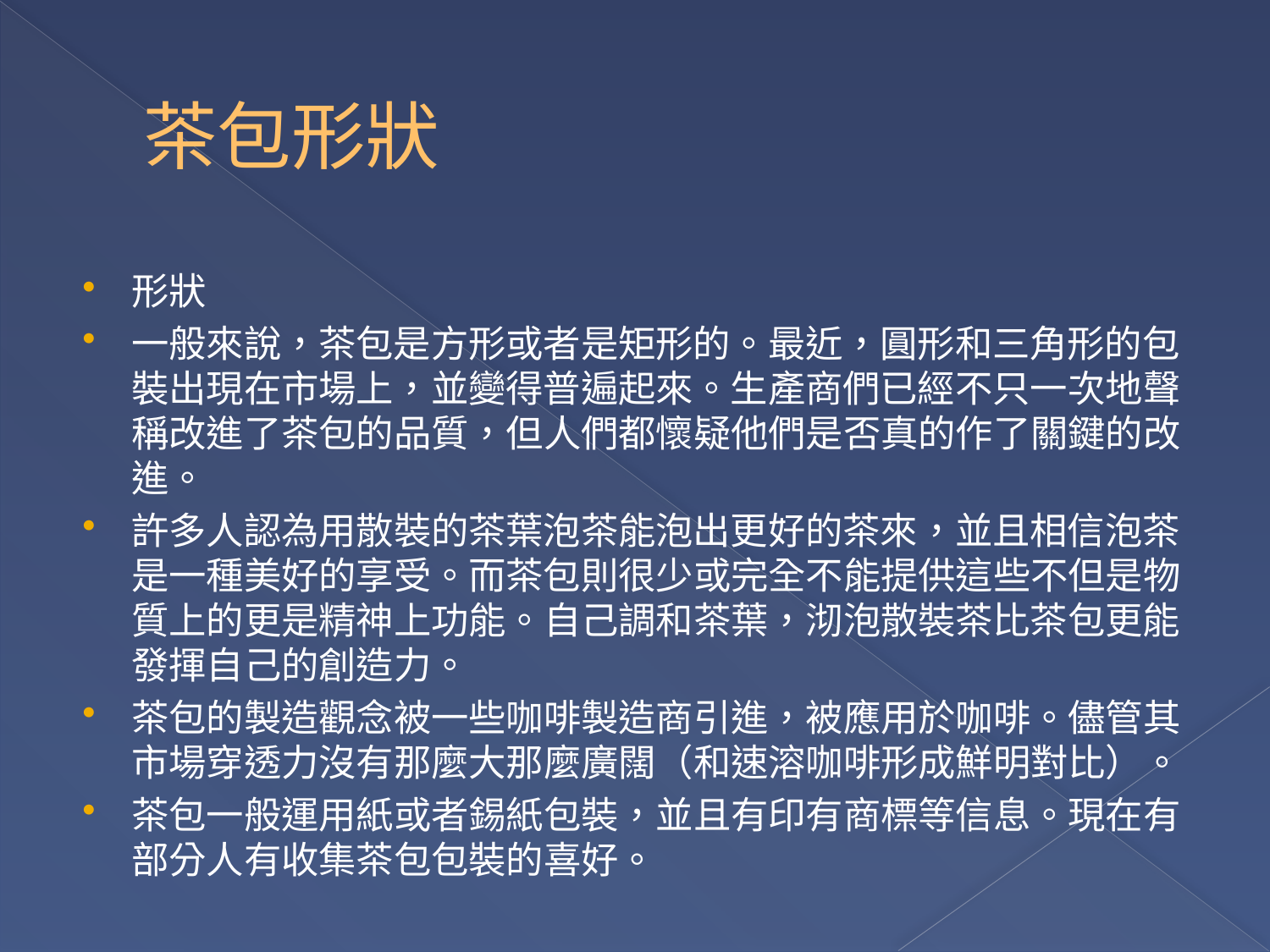

# 茶包形狀
形狀
一般來說，茶包是方形或者是矩形的。最近，圓形和三角形的包裝出現在市場上，並變得普遍起來。生產商們已經不只一次地聲稱改進了茶包的品質，但人們都懷疑他們是否真的作了關鍵的改進。
許多人認為用散裝的茶葉泡茶能泡出更好的茶來，並且相信泡茶是一種美好的享受。而茶包則很少或完全不能提供這些不但是物質上的更是精神上功能。自己調和茶葉，沏泡散裝茶比茶包更能發揮自己的創造力。
茶包的製造觀念被一些咖啡製造商引進，被應用於咖啡。儘管其市場穿透力沒有那麼大那麼廣闊（和速溶咖啡形成鮮明對比）。
茶包一般運用紙或者錫紙包裝，並且有印有商標等信息。現在有部分人有收集茶包包裝的喜好。